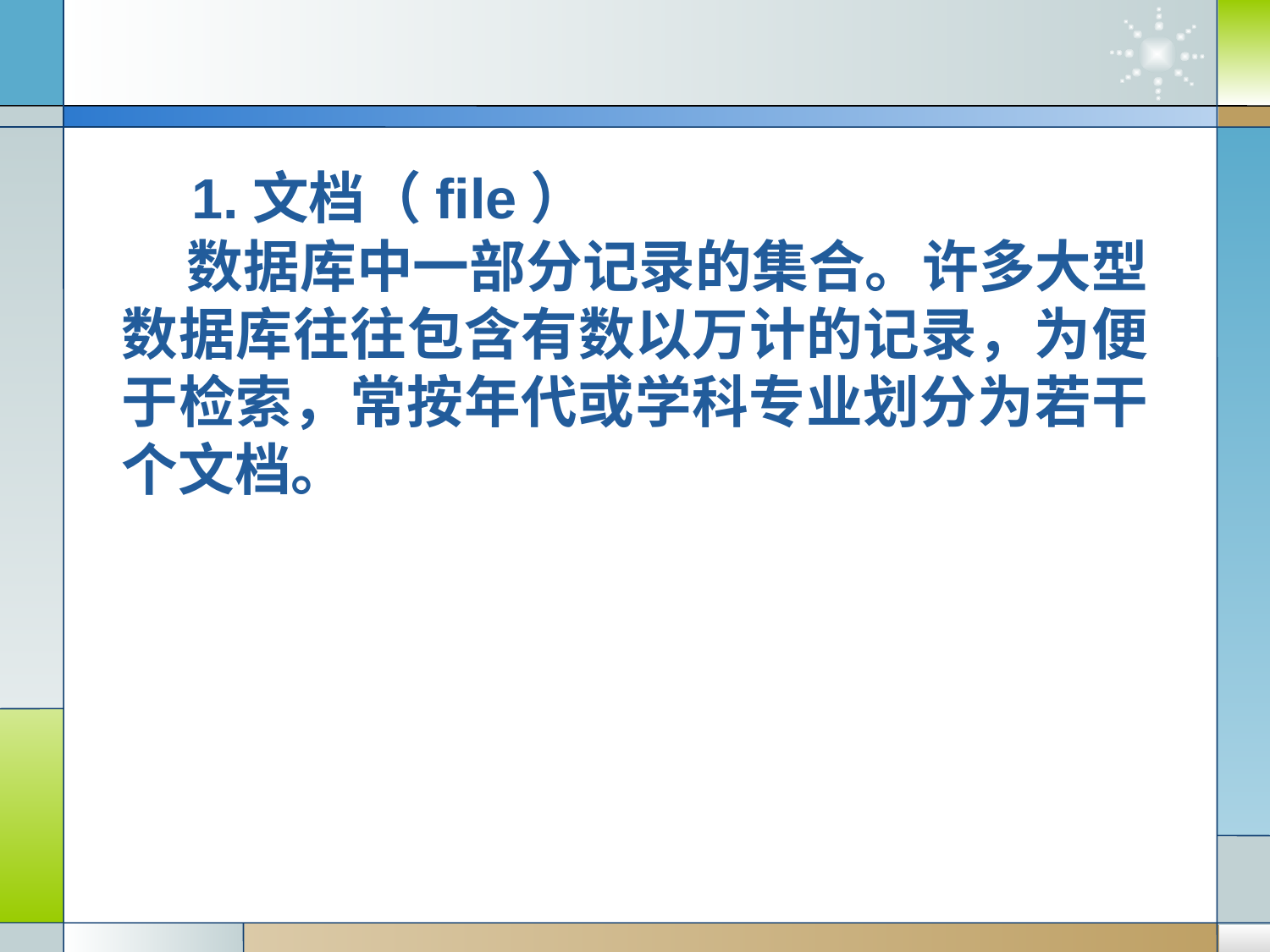

1.文档（file）
    数据库中一部分记录的集合。许多大型数据库往往包含有数以万计的记录，为便于检索，常按年代或学科专业划分为若干个文档。